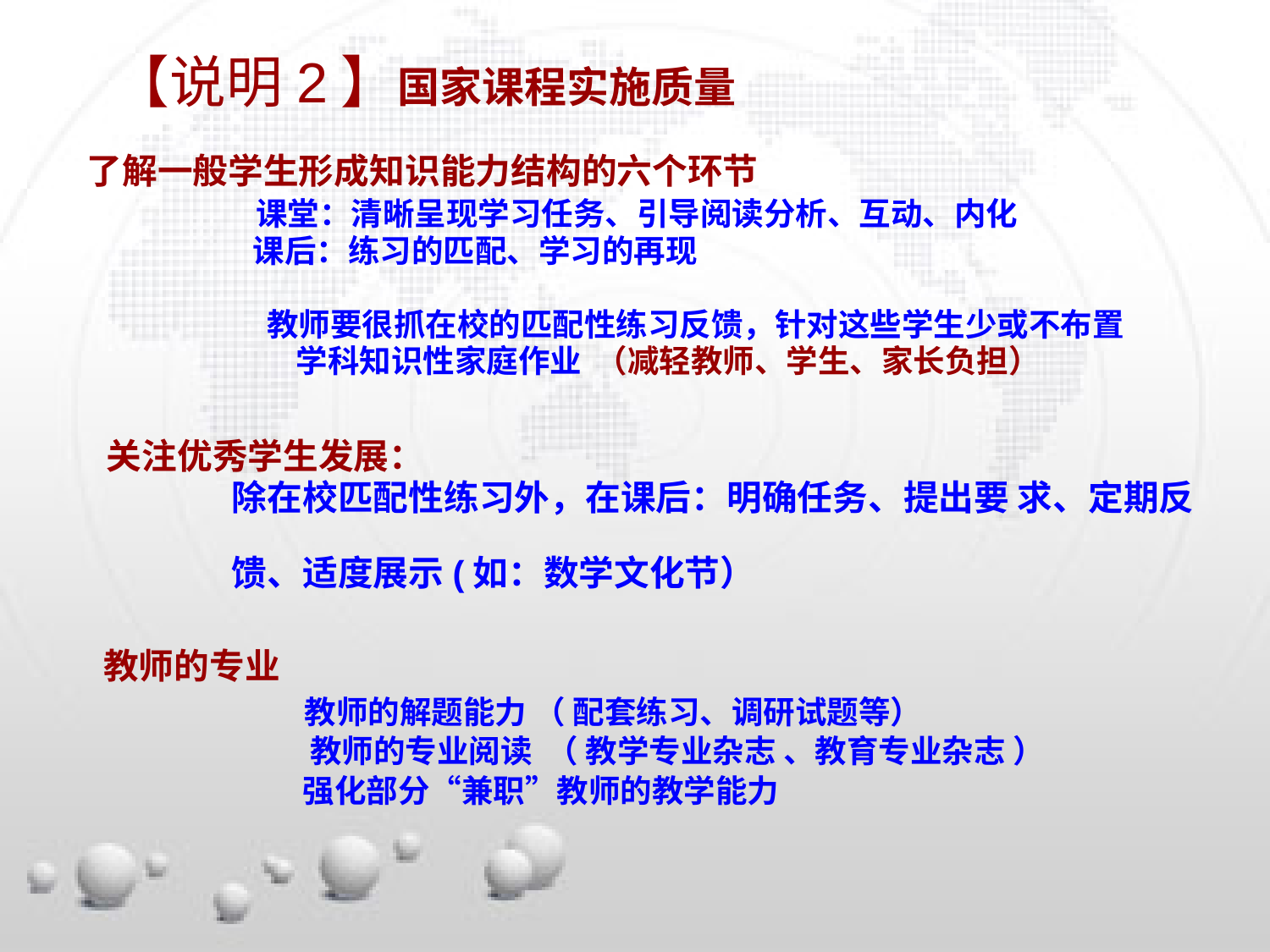

【说明2】国家课程实施质量

了解一般学生形成知识能力结构的六个环节
                    课堂：清晰呈现学习任务、引导阅读分析、互动、内化
                      课后：练习的匹配、学习的再现

                        教师要很抓在校的匹配性练习反馈，针对这些学生少或不布置
                            学科知识性家庭作业  （减轻教师、学生、家长负担）

 关注优秀学生发展：
                 除在校匹配性练习外，在课后：明确任务、提出要 求、定期反
                 馈、适度展示(如：数学文化节）

 教师的专业
                          教师的解题能力 （ 配套练习、调研试题等）
                              教师的专业阅读  （ 教学专业杂志 、教育专业杂志 ）
                             强化部分“兼职”教师的教学能力